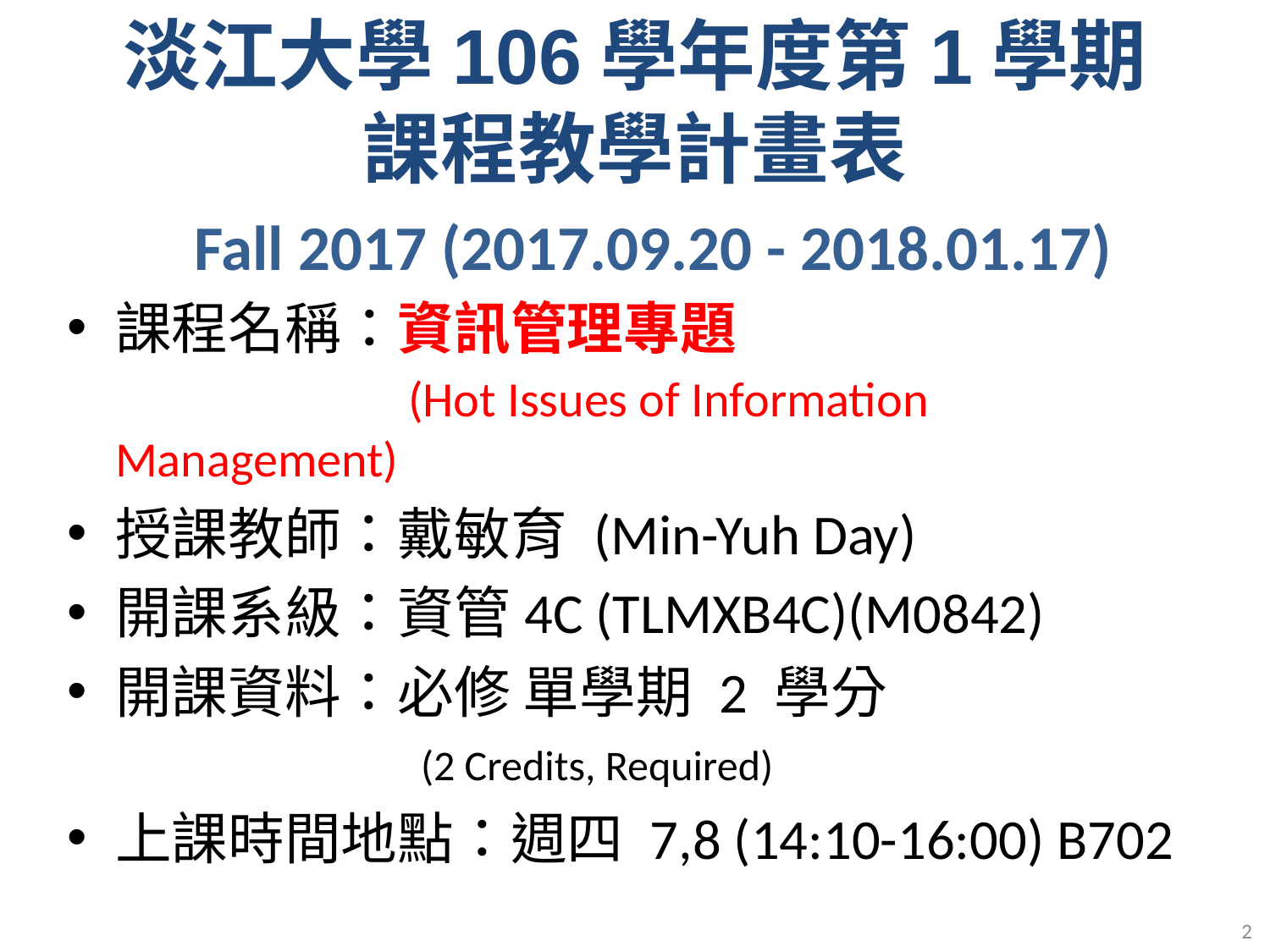

# 淡江大學106學年度第1學期 課程教學計畫表 Fall 2017 (2017.09.20 - 2018.01.17)
課程名稱：資訊管理專題
                      (Hot Issues of Information Management)
授課教師：戴敏育 (Min-Yuh Day)
開課系級：資管4C (TLMXB4C)(M0842)
開課資料：必修 單學期 2 學分
                       (2 Credits, Required)
上課時間地點：週四 7,8 (14:10-16:00) B702
2